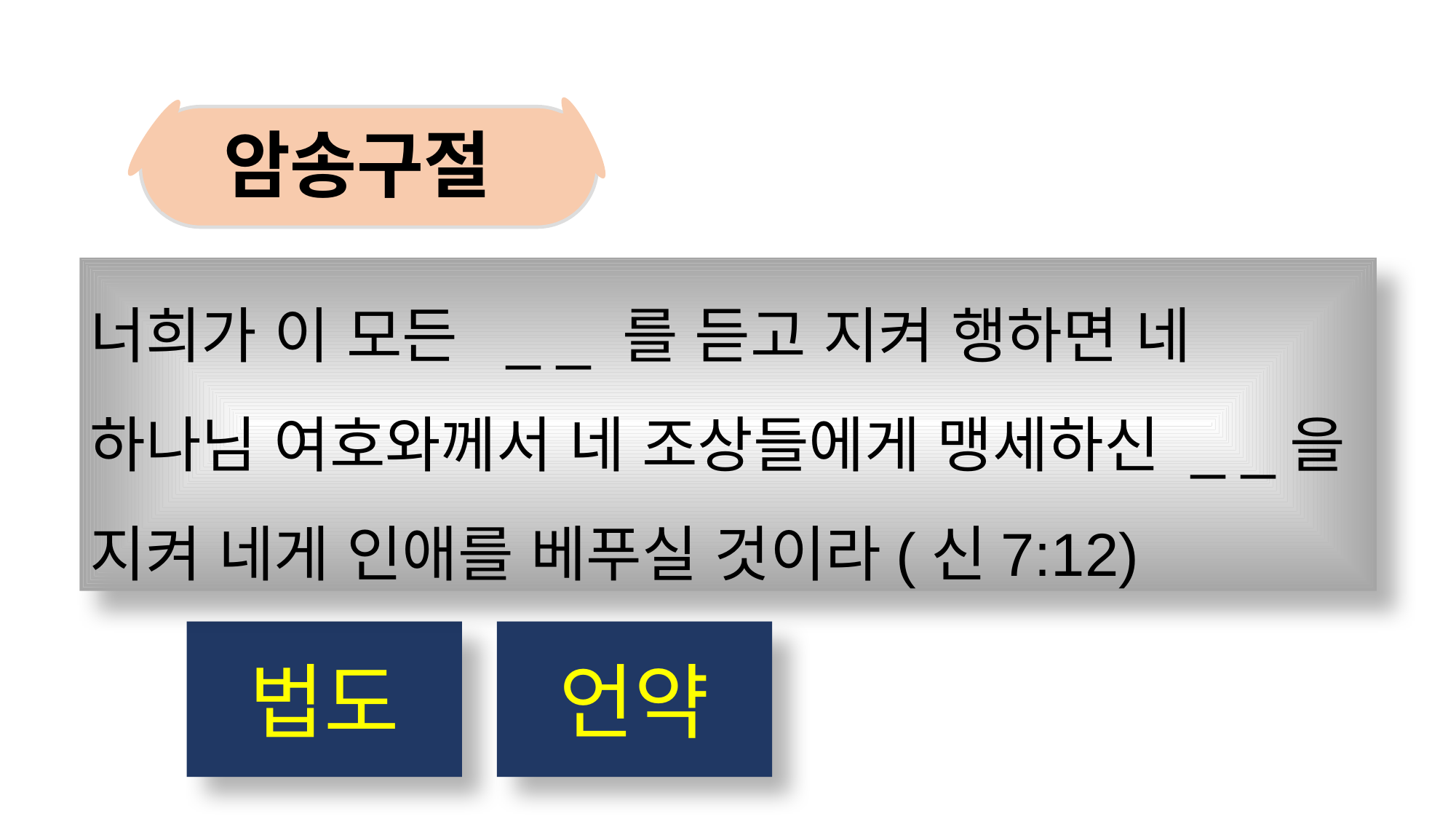

암송구절
너희가 이 모든  _ _ 를 듣고 지켜 행하면 네 하나님 여호와께서 네 조상들에게 맹세하신 _ _을 지켜 네게 인애를 베푸실 것이라(신7:12)
법도
언약